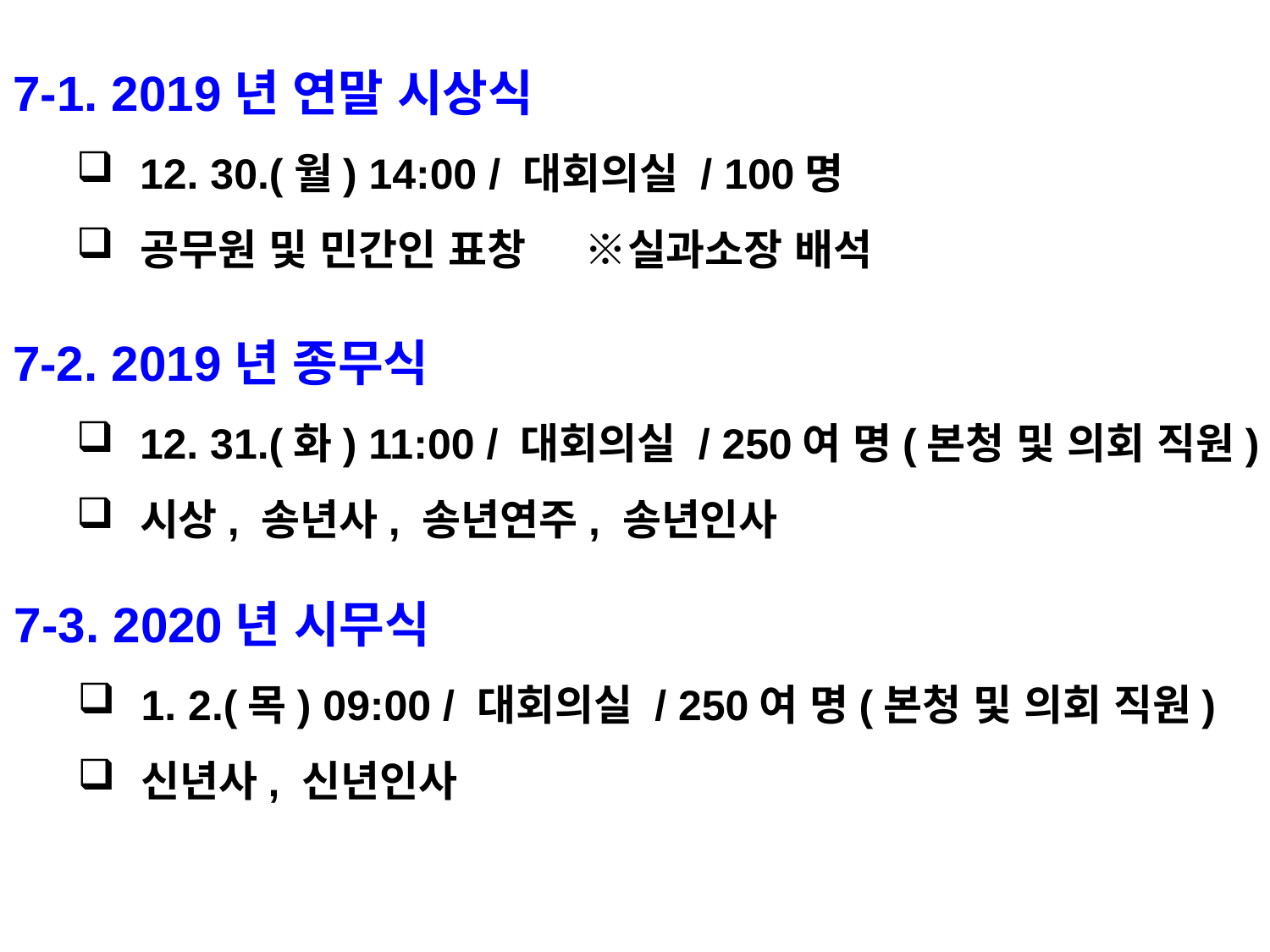

7-1. 2019년 연말 시상식
12. 30.(월) 14:00 / 대회의실 / 100명
공무원 및 민간인 표창     ※실과소장 배석
7-2. 2019년 종무식
12. 31.(화) 11:00 / 대회의실 / 250여 명(본청 및 의회 직원)
시상, 송년사, 송년연주, 송년인사
7-3. 2020년 시무식
1. 2.(목) 09:00 / 대회의실 / 250여 명(본청 및 의회 직원)
신년사, 신년인사